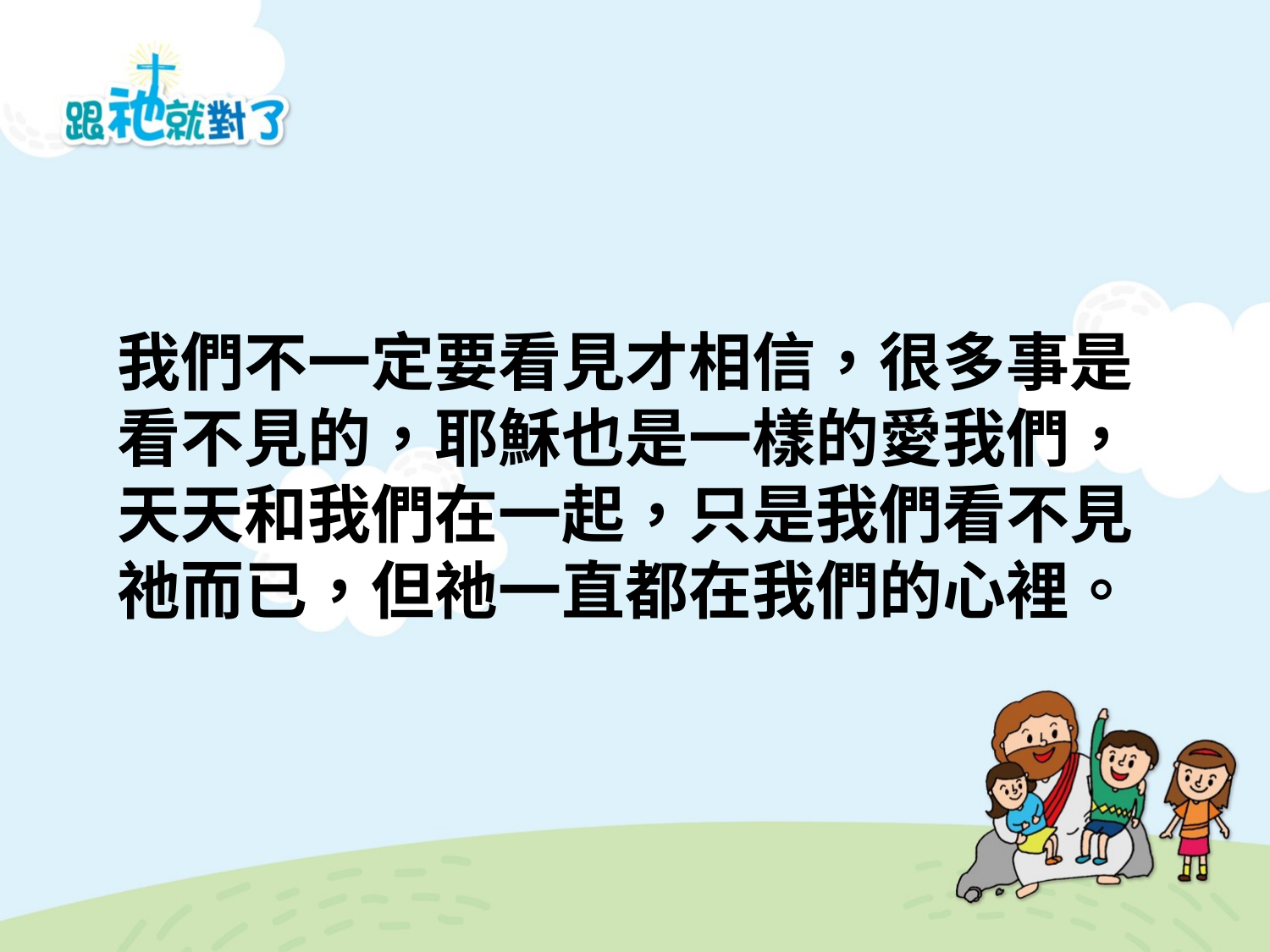

我們不一定要看見才相信，很多事是看不見的，耶穌也是一樣的愛我們，天天和我們在一起，只是我們看不見祂而已，但祂一直都在我們的心裡。